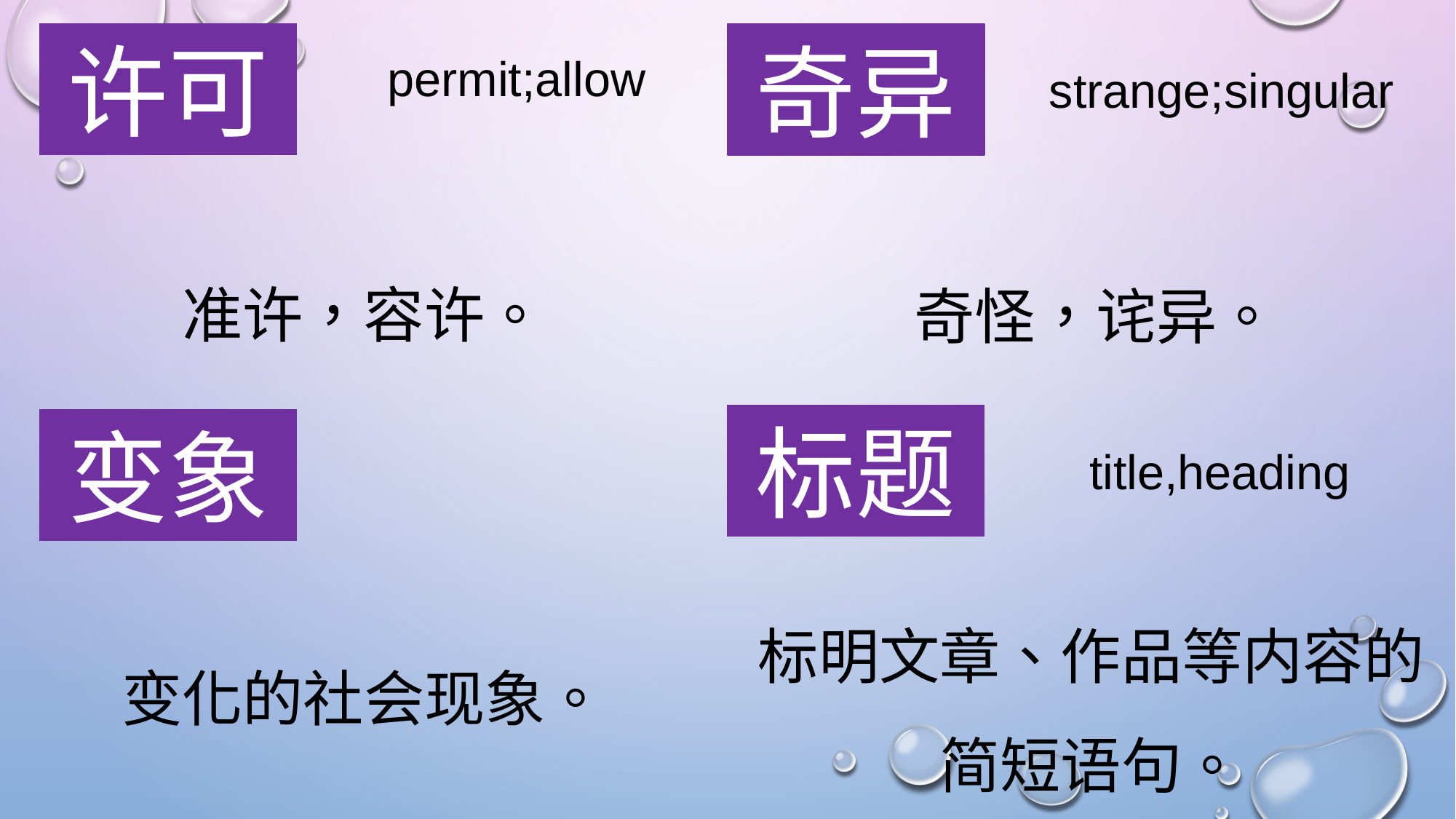

许可
奇异
permit;allow
strange;singular
准许，容许。
奇怪，诧异。
标题
变象
title,heading
标明文章、作品等内容的简短语句。
变化的社会现象。